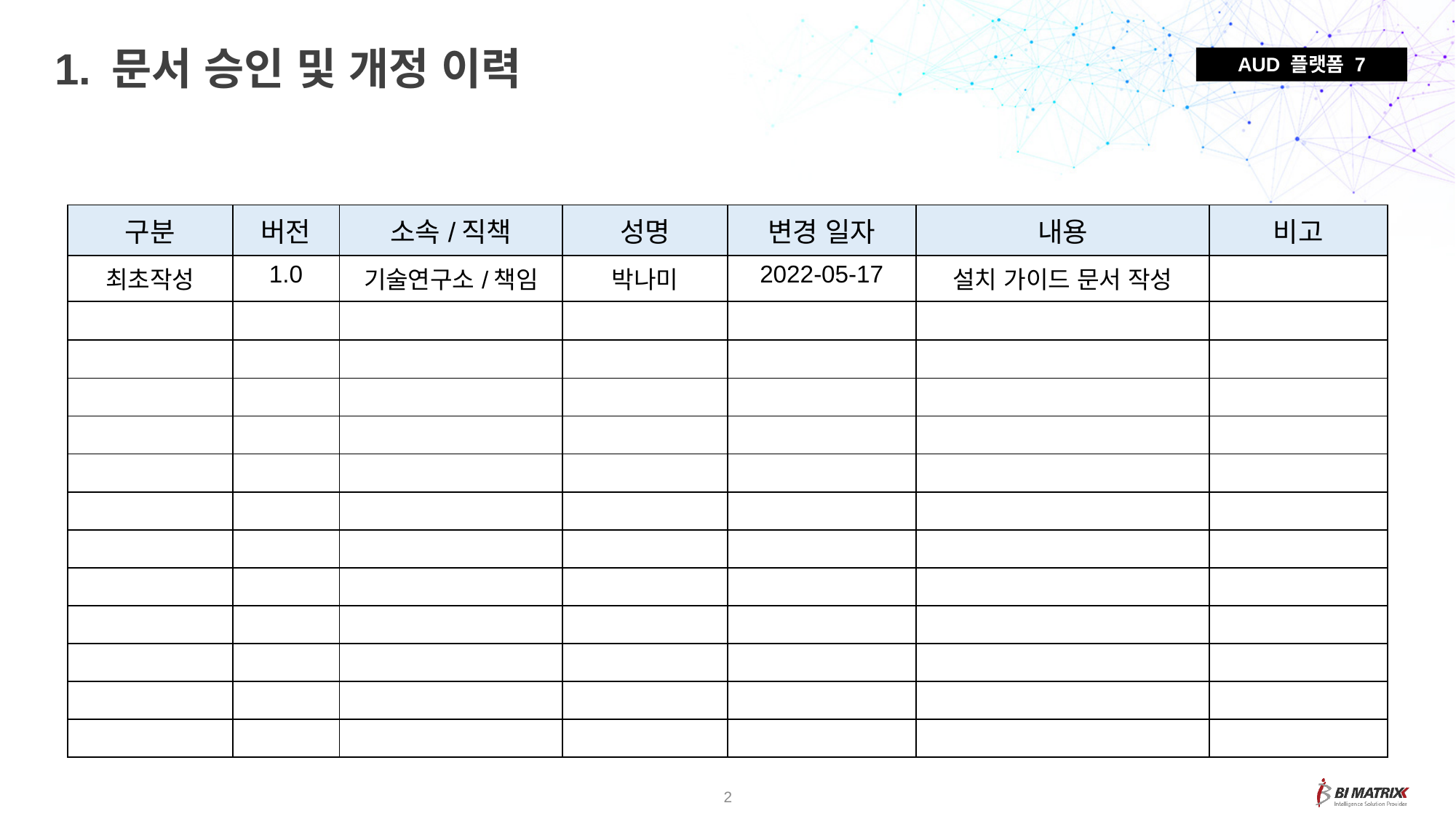

1. 문서 승인 및 개정 이력
AUD 플랫폼 7
| 구분 | 버전 | 소속/직책 | 성명 | 변경 일자 | 내용 | 비고 |
| --- | --- | --- | --- | --- | --- | --- |
| 최초작성 | 1.0 | 기술연구소/책임 | 박나미 | 2022-05-17 | 설치 가이드 문서 작성 |  |
|  |  |  |  |  |  |  |
|  |  |  |  |  |  |  |
|  |  |  |  |  |  |  |
|  |  |  |  |  |  |  |
|  |  |  |  |  |  |  |
|  |  |  |  |  |  |  |
|  |  |  |  |  |  |  |
|  |  |  |  |  |  |  |
|  |  |  |  |  |  |  |
|  |  |  |  |  |  |  |
|  |  |  |  |  |  |  |
|  |  |  |  |  |  |  |
2